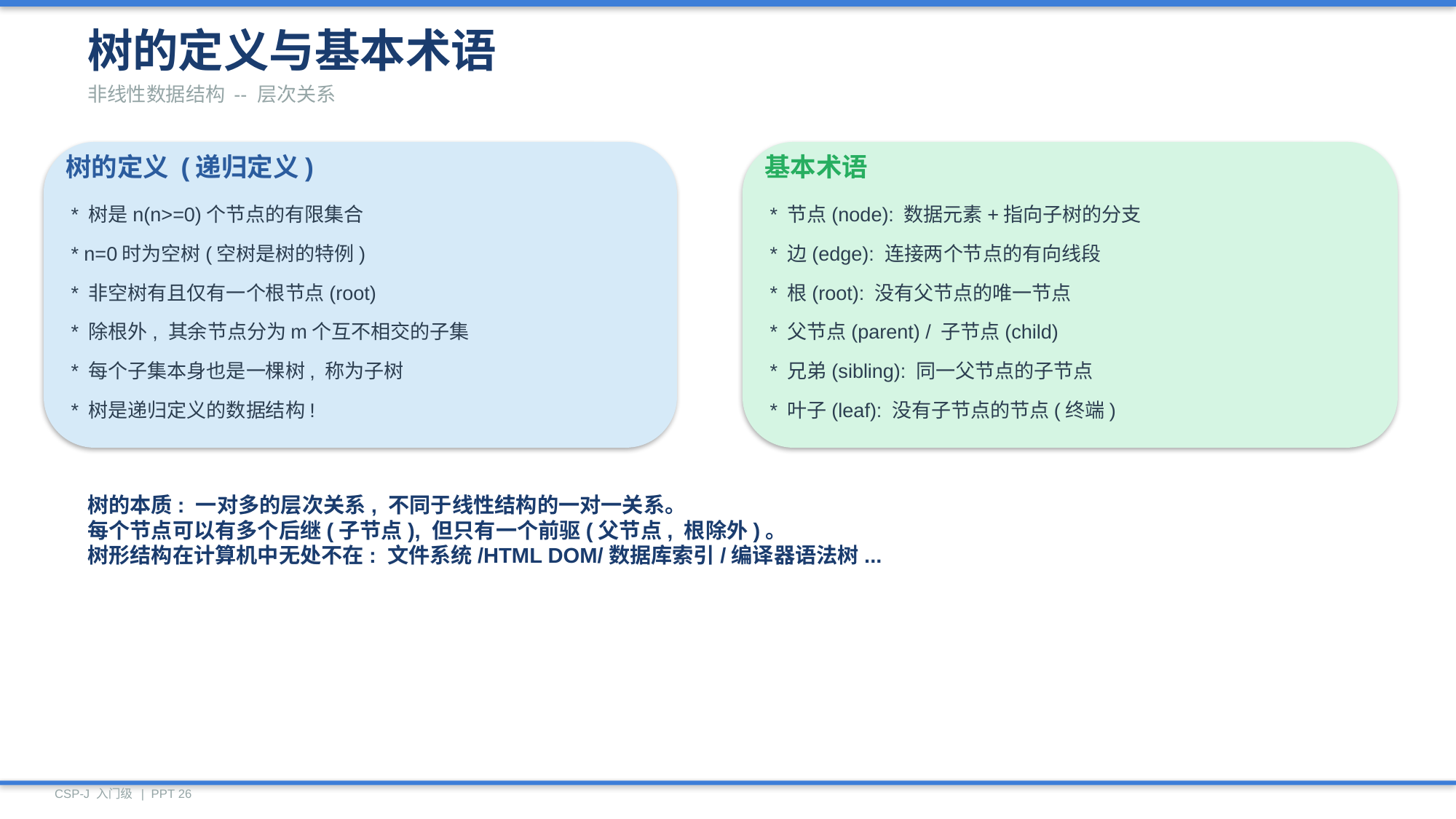

树的定义与基本术语
非线性数据结构 -- 层次关系

树的定义 (递归定义)
基本术语
* 树是n(n>=0)个节点的有限集合
* 节点(node): 数据元素+指向子树的分支
* n=0时为空树(空树是树的特例)
* 边(edge): 连接两个节点的有向线段
* 非空树有且仅有一个根节点(root)
* 根(root): 没有父节点的唯一节点
* 除根外, 其余节点分为m个互不相交的子集
* 父节点(parent) / 子节点(child)
* 每个子集本身也是一棵树, 称为子树
* 兄弟(sibling): 同一父节点的子节点
* 树是递归定义的数据结构!
* 叶子(leaf): 没有子节点的节点(终端)
树的本质: 一对多的层次关系, 不同于线性结构的一对一关系。
每个节点可以有多个后继(子节点), 但只有一个前驱(父节点, 根除外)。
树形结构在计算机中无处不在: 文件系统/HTML DOM/数据库索引/编译器语法树...

CSP-J 入门级  |  PPT 26